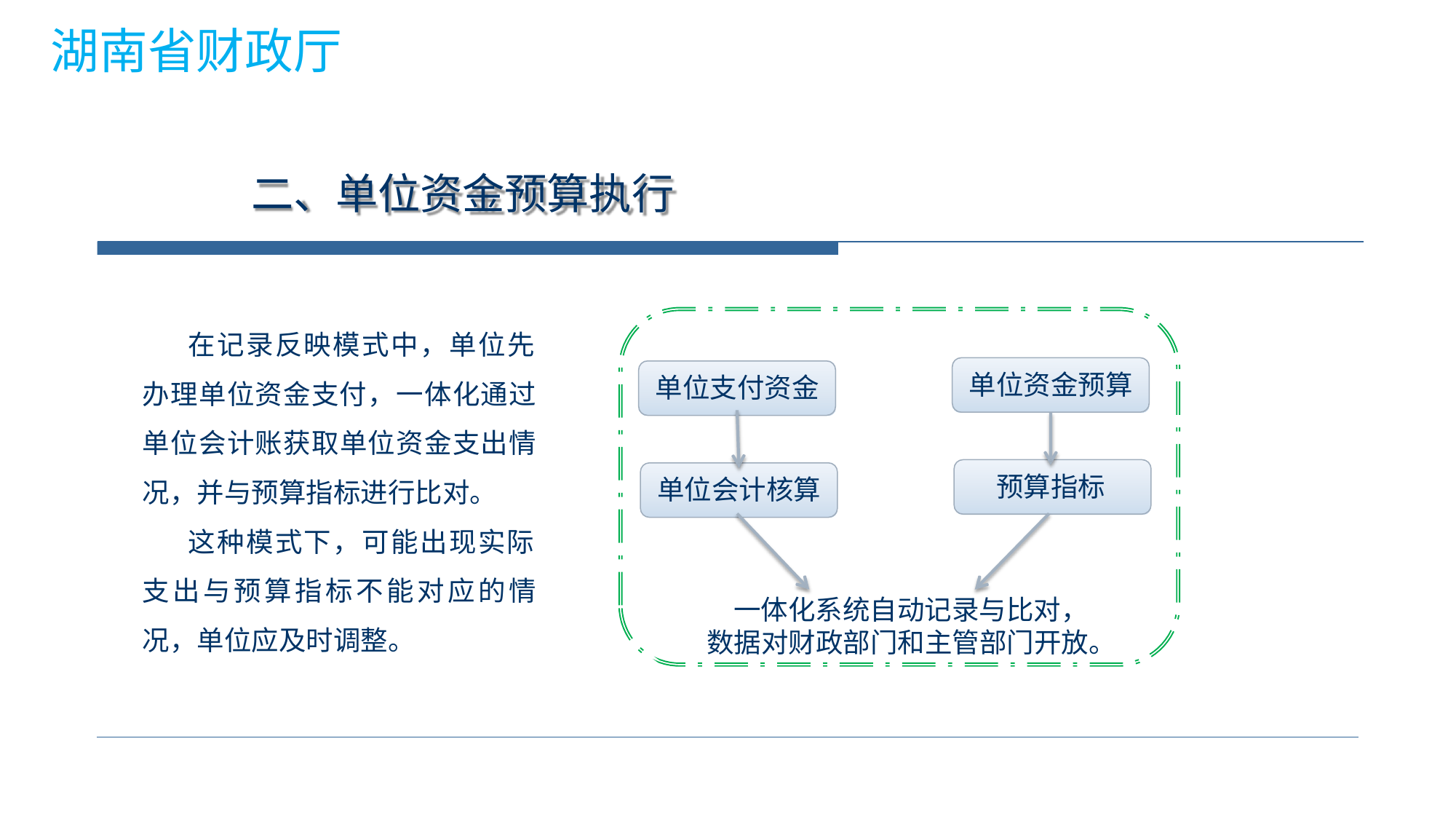

湖南省财政厅

# 二、单位资金预算执行

在记录反映模式中，单位先 办理单位资金支付，一体化通过 单位会计账获取单位资金支出情 况，并与预算指标进行比对。
这种模式下，可能出现实际 支出与预算指标不能对应的情 况，单位应及时调整。

单位资金预算
单位支付资金

预算指标
单位会计核算

一体化系统自动记录与比对，  数据对财政部门和主管部门开放。

38